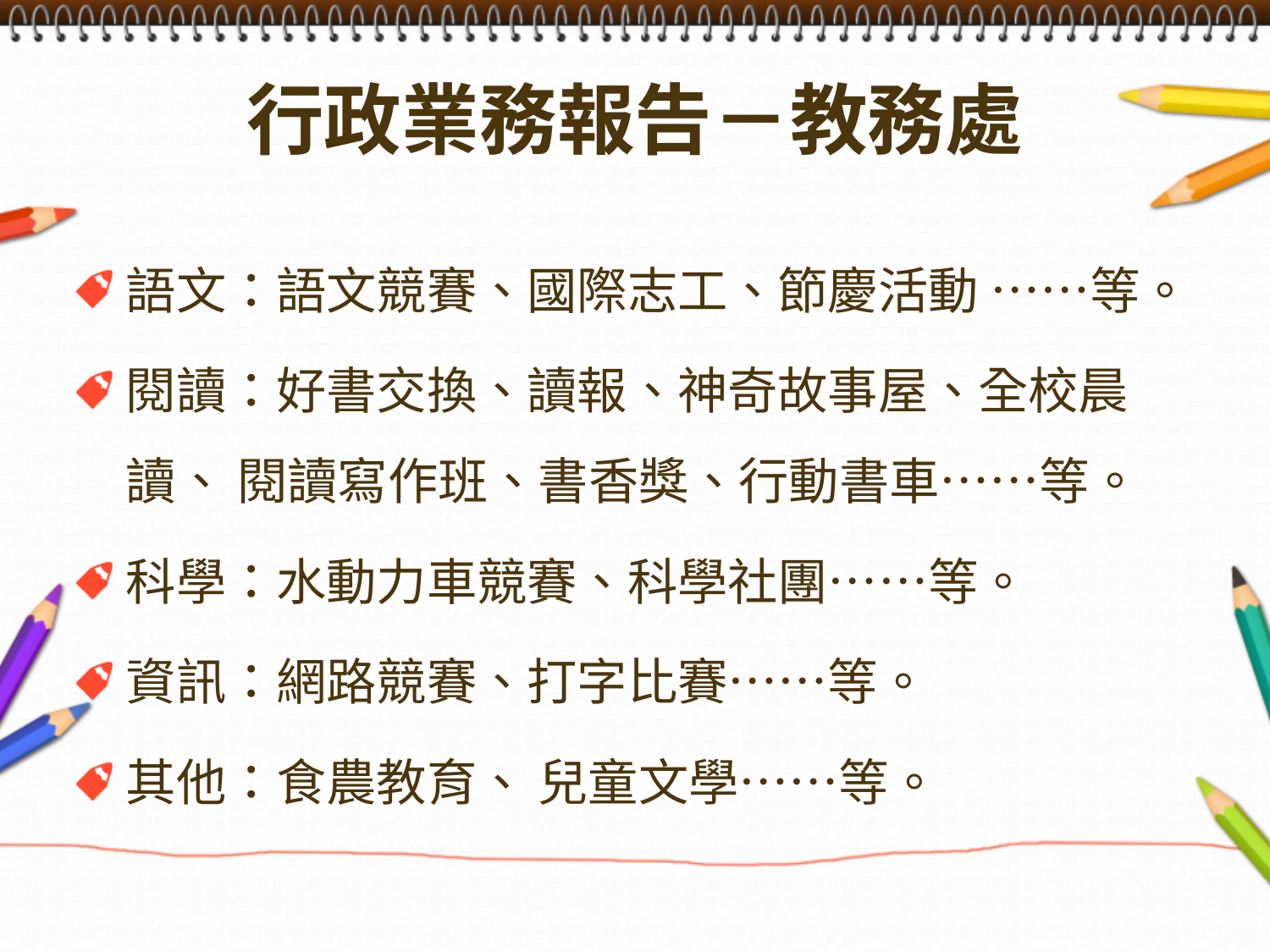

# 行政業務報告－教務處
語文：語文競賽、國際志工、節慶活動 ……等。
閱讀：好書交換、讀報、神奇故事屋、全校晨讀、 閱讀寫作班、書香獎、行動書車……等。
科學：水動力車競賽、科學社團……等。
資訊：網路競賽、打字比賽……等。
其他：食農教育、 兒童文學……等。